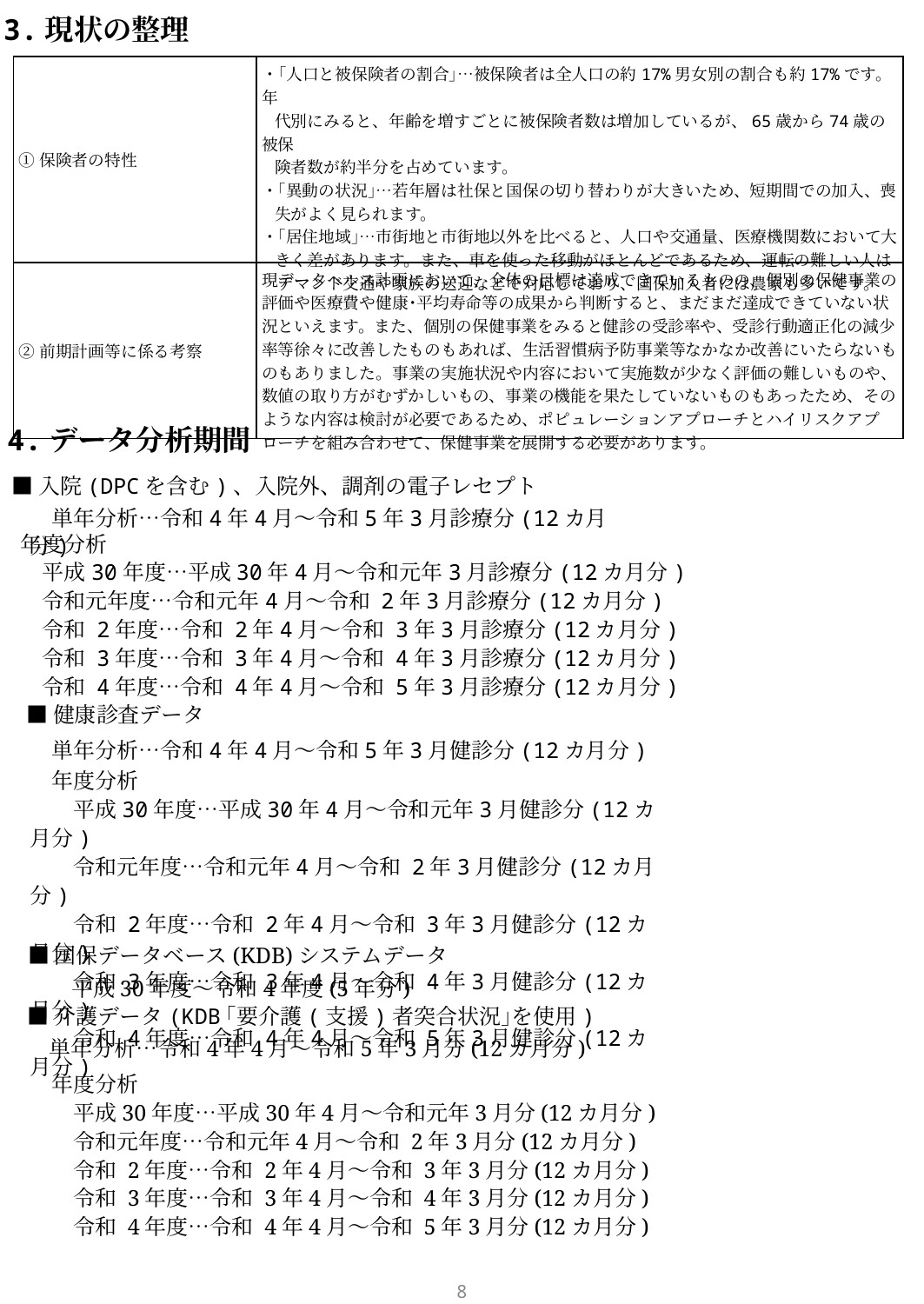

3.現状の整理
| ①保険者の特性 | ・｢人口と被保険者の割合｣…被保険者は全人口の約17%男女別の割合も約17%です。年 代別にみると、年齢を増すごとに被保険者数は増加しているが、65歳から74歳の被保 険者数が約半分を占めています。 ・｢異動の状況｣…若年層は社保と国保の切り替わりが大きいため、短期間での加入、喪 失がよく見られます。 ・｢居住地域｣…市街地と市街地以外を比べると、人口や交通量、医療機関数において大 きく差があります。また、車を使った移動がほとんどであるため、運転の難しい人は 　デマンド交通や家族の送迎などで対応しており、国保加入者には農家も多いです。 |
| --- | --- |
| ②前期計画等に係る考察 | 現データヘルス計画において、全体の目標は達成できているものの、個別の保健事業の評価や医療費や健康･平均寿命等の成果から判断すると、まだまだ達成できていない状況といえます。また、個別の保健事業をみると健診の受診率や、受診行動適正化の減少率等徐々に改善したものもあれば、生活習慣病予防事業等なかなか改善にいたらないものもありました。事業の実施状況や内容において実施数が少なく評価の難しいものや、数値の取り方がむずかしいもの、事業の機能を果たしていないものもあったため、そのような内容は検討が必要であるため、ポピュレーションアプローチとハイリスクアプローチを組み合わせて、保健事業を展開する必要があります。 |
4.データ分析期間
■入院(DPCを含む)、入院外、調剤の電子レセプト
　単年分析…令和4年4月～令和5年3月診療分(12カ月分)
　年度分析
　　平成30年度…平成30年4月～令和元年3月診療分(12カ月分)
　　令和元年度…令和元年4月～令和 2年3月診療分(12カ月分)
　　令和 2年度…令和 2年4月～令和 3年3月診療分(12カ月分)
　　令和 3年度…令和 3年4月～令和 4年3月診療分(12カ月分)
　　令和 4年度…令和 4年4月～令和 5年3月診療分(12カ月分)
■健康診査データ
　単年分析…令和4年4月～令和5年3月健診分(12カ月分)
　年度分析
　　平成30年度…平成30年4月～令和元年3月健診分(12カ月分)
　　令和元年度…令和元年4月～令和 2年3月健診分(12カ月分)
　　令和 2年度…令和 2年4月～令和 3年3月健診分(12カ月分)
　　令和 3年度…令和 3年4月～令和 4年3月健診分(12カ月分)
　　令和 4年度…令和 4年4月～令和 5年3月健診分(12カ月分)
■国保データベース(KDB)システムデータ
　　平成30年度～令和4年度(5年分)

■介護データ(KDB｢要介護(支援)者突合状況｣を使用)
　単年分析…令和4年4月～令和5年3月分(12カ月分)
　年度分析
　　平成30年度…平成30年4月～令和元年3月分(12カ月分)
　　令和元年度…令和元年4月～令和 2年3月分(12カ月分)
　　令和 2年度…令和 2年4月～令和 3年3月分(12カ月分)
　　令和 3年度…令和 3年4月～令和 4年3月分(12カ月分)
　　令和 4年度…令和 4年4月～令和 5年3月分(12カ月分)
8